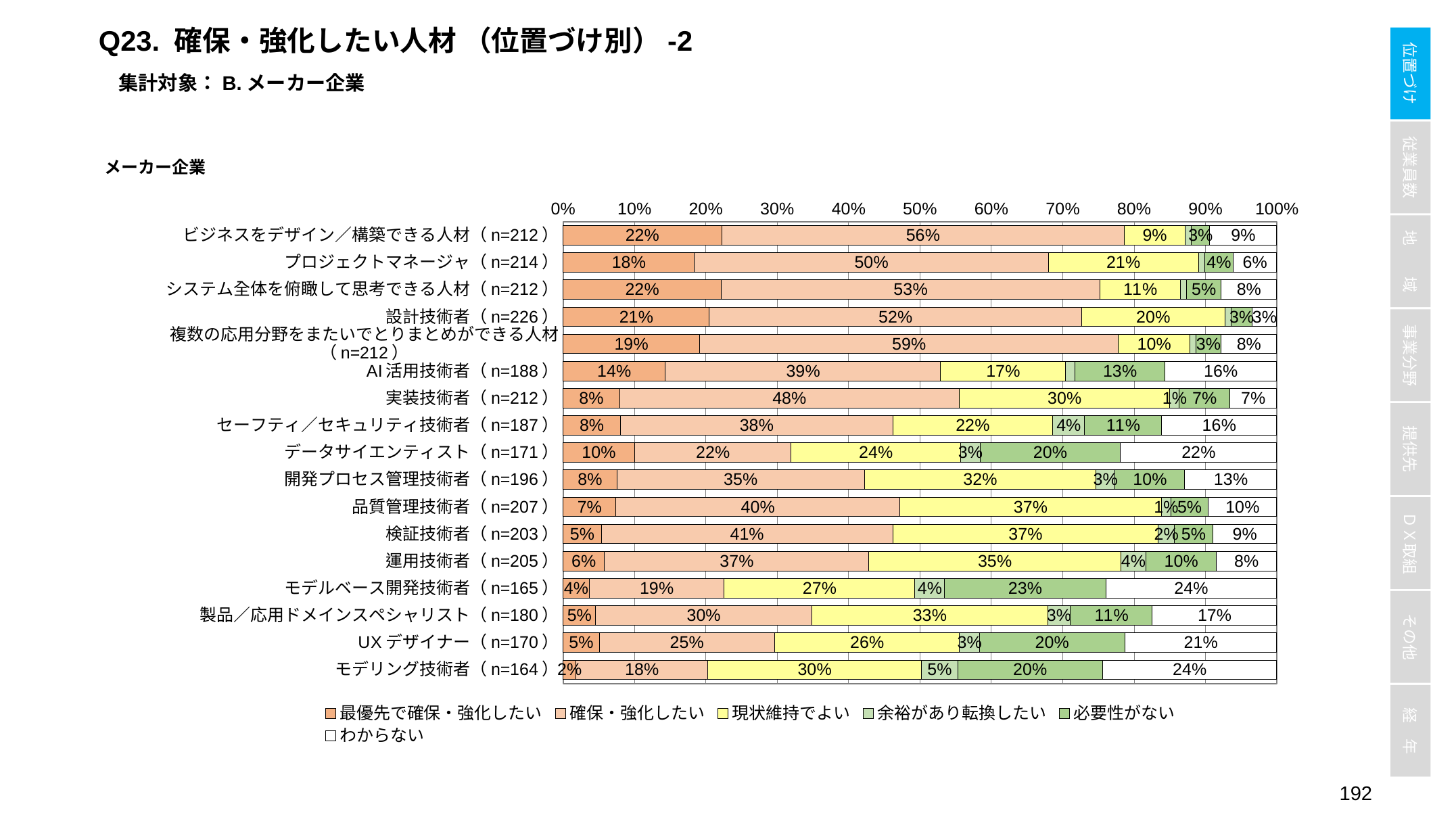

Q23. 確保・強化したい人材 （位置づけ別）-2
集計対象：B.メーカー企業

### Chart

| Category | 最優先で確保・強化したい | 確保・強化したい | 現状維持でよい | 余裕があり転換したい | 必要性がない | わからない |
|---|---|---|---|---|---|---|
| ビジネスをデザイン／構築できる人材（n=212） | 0.2222222222222222 | 0.5641025641025641 | 0.08547008547008547 | 0.008547008547008548 | 0.02564102564102564 | 0.09401709401709402 |
| プロジェクトマネージャ（n=214） | 0.18421052631578946 | 0.4956140350877193 | 0.21052631578947367 | 0.008771929824561403 | 0.039473684210526314 | 0.06140350877192982 |
| システム全体を俯瞰して思考できる人材（n=212） | 0.2217391304347826 | 0.5304347826086957 | 0.11304347826086956 | 0.008695652173913044 | 0.04782608695652174 | 0.0782608695652174 |
| 設計技術者（n=226） | 0.20512820512820512 | 0.5213675213675214 | 0.20085470085470086 | 0.008547008547008548 | 0.029914529914529916 | 0.03418803418803419 |
| 複数の応用分野をまたいでとりまとめができる人材（n=212） | 0.19130434782608696 | 0.5869565217391305 | 0.1 | 0.008695652173913044 | 0.034782608695652174 | 0.0782608695652174 |
| AI活用技術者（n=188） | 0.14349775784753363 | 0.38565022421524664 | 0.17488789237668162 | 0.013452914798206279 | 0.12556053811659193 | 0.15695067264573992 |
| 実装技術者（n=212） | 0.07929515418502203 | 0.47577092511013214 | 0.29515418502202645 | 0.013215859030837005 | 0.07048458149779736 | 0.06607929515418502 |
| セーフティ／セキュリティ技術者（n=187） | 0.08071748878923767 | 0.3811659192825112 | 0.2242152466367713 | 0.04484304932735426 | 0.10762331838565023 | 0.16143497757847533 |
| データサイエンティスト（n=171） | 0.1004566210045662 | 0.2191780821917808 | 0.2374429223744292 | 0.0273972602739726 | 0.1963470319634703 | 0.2191780821917808 |
| 開発プロセス管理技術者（n=196） | 0.07555555555555556 | 0.3466666666666667 | 0.3244444444444444 | 0.02666666666666667 | 0.09777777777777778 | 0.1288888888888889 |
| 品質管理技術者（n=207） | 0.07423580786026202 | 0.39737991266375544 | 0.36681222707423583 | 0.013100436681222707 | 0.05240174672489083 | 0.09606986899563319 |
| 検証技術者（n=203） | 0.053811659192825115 | 0.4080717488789238 | 0.3721973094170404 | 0.02242152466367713 | 0.053811659192825115 | 0.08968609865470852 |
| 運用技術者（n=205） | 0.05803571428571429 | 0.3705357142857143 | 0.35267857142857145 | 0.03571428571428571 | 0.09821428571428571 | 0.08482142857142858 |
| モデルベース開発技術者（n=165） | 0.03686635944700461 | 0.1889400921658986 | 0.2672811059907834 | 0.041474654377880185 | 0.22580645161290322 | 0.23963133640552994 |
| 製品／応用ドメインスペシャリスト（n=180） | 0.045871559633027525 | 0.30275229357798167 | 0.3302752293577982 | 0.03211009174311927 | 0.11467889908256881 | 0.1743119266055046 |
| UXデザイナー（n=170） | 0.05092592592592592 | 0.24537037037037038 | 0.25925925925925924 | 0.027777777777777776 | 0.2037037037037037 | 0.21296296296296297 |
| モデリング技術者（n=164） | 0.018433179723502304 | 0.18433179723502305 | 0.2995391705069124 | 0.05069124423963134 | 0.20276497695852536 | 0.24423963133640553 |
192